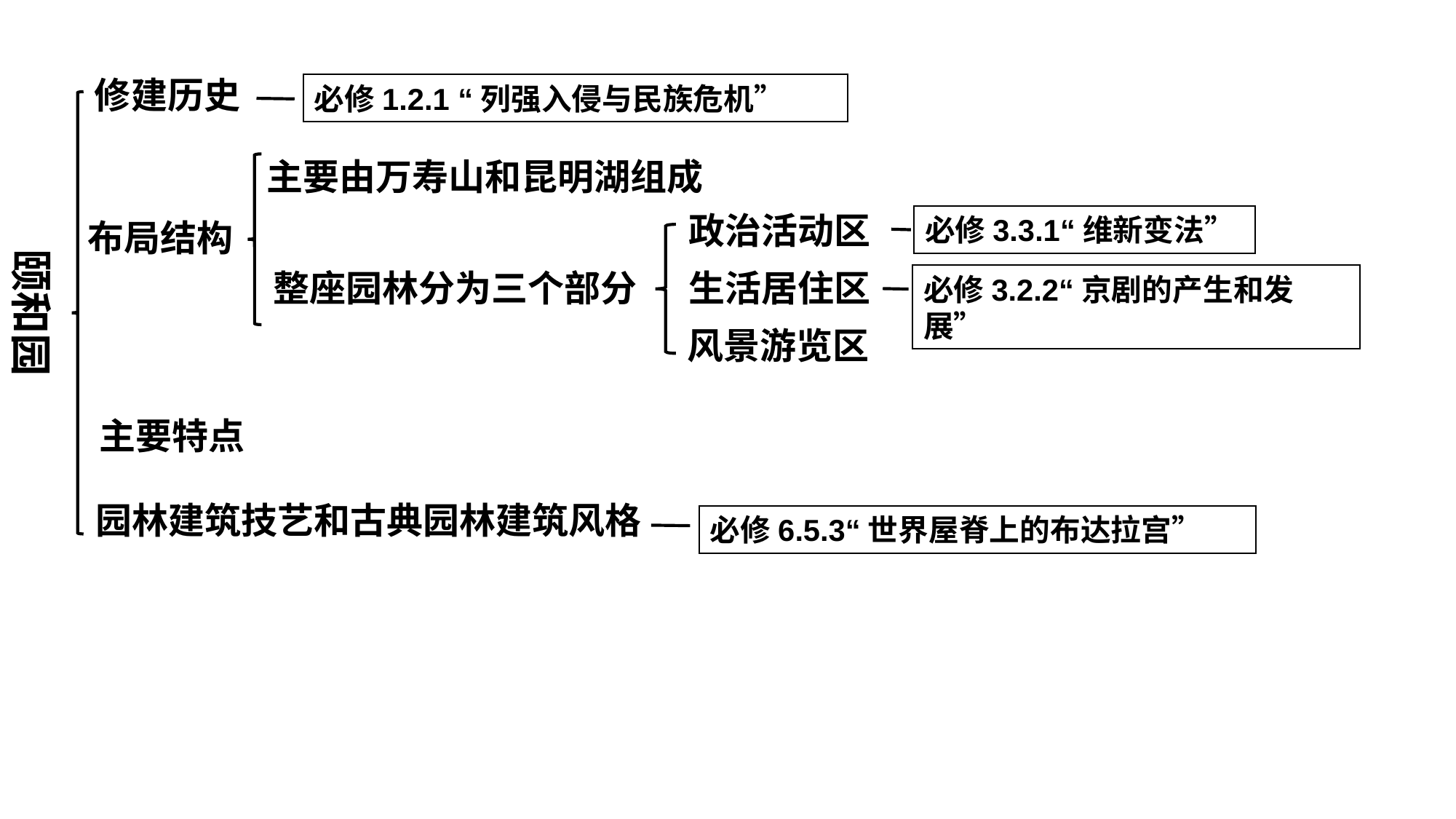

修建历史
必修1.2.1 “列强入侵与民族危机”

主要由万寿山和昆明湖组成

布局结构
政治活动区
生活居住区
风景游览区
必修3.3.1“维新变法”

整座园林分为三个部分
颐和园
必修3.2.2“京剧的产生和发展”
主要特点
园林建筑技艺和古典园林建筑风格
必修6.5.3“世界屋脊上的布达拉宫”